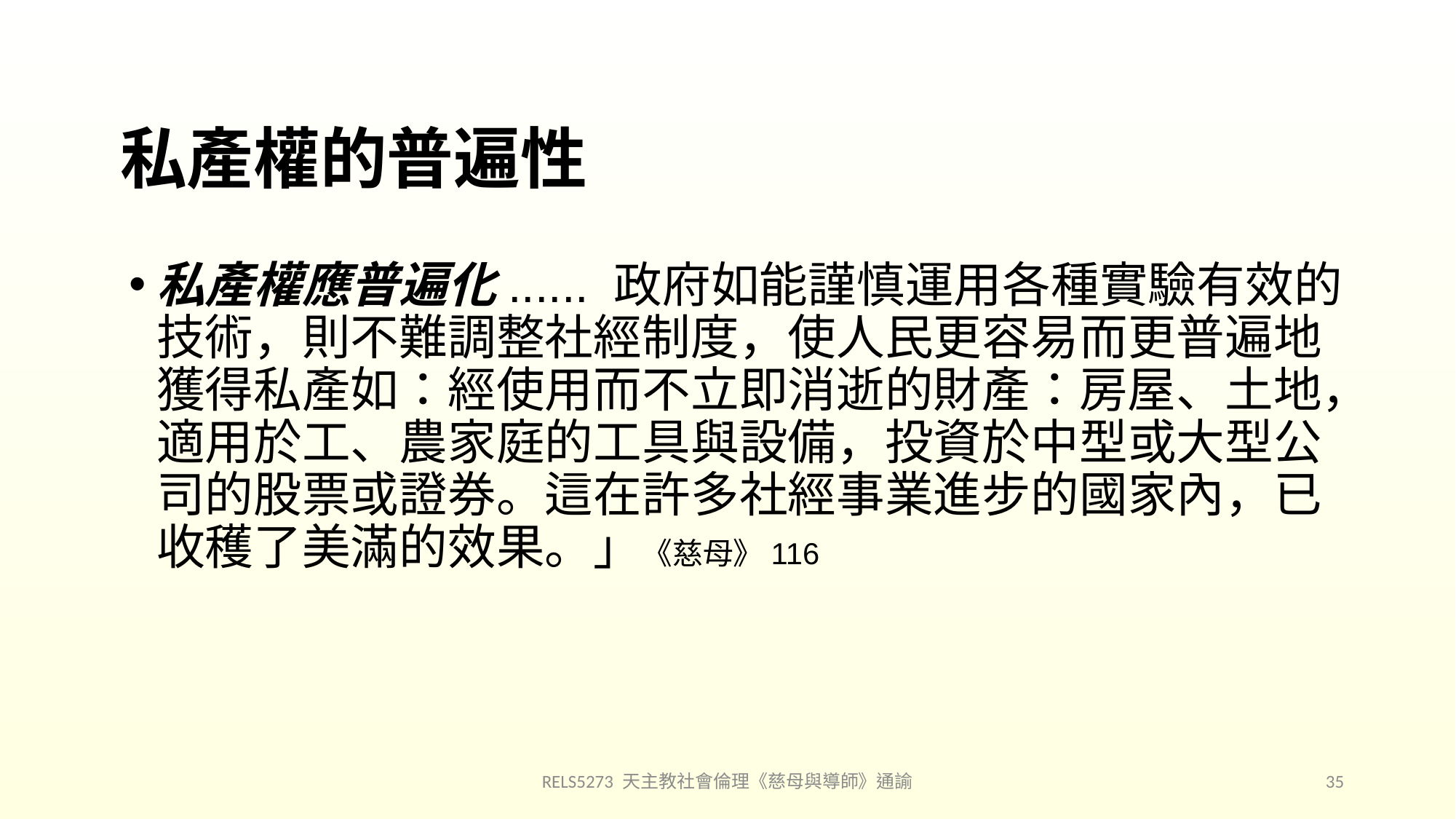

# 私產權的普遍性

私產權應普遍化...... 政府如能謹慎運用各種實驗有效的技術，則不難調整社經制度，使人民更容易而更普遍地獲得私產如：經使用而不立即消逝的財產：房屋、土地，適用於工、農家庭的工具與設備，投資於中型或大型公司的股票或證券。這在許多社經事業進步的國家內，已收穫了美滿的效果。」《慈母》116

RELS5273 天主教社會倫理《慈母與導師》通諭
35